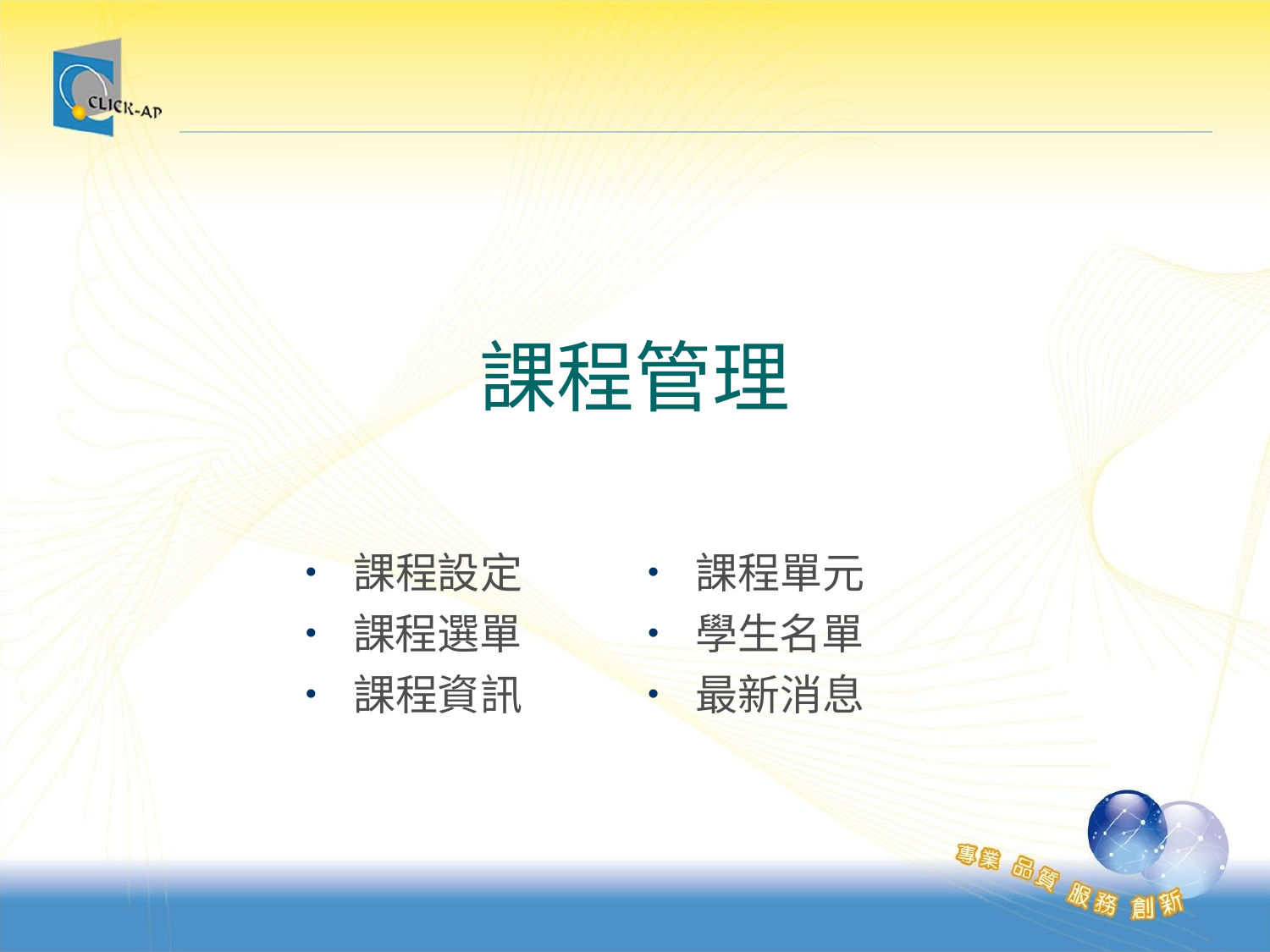

# 課程管理
課程設定
課程選單
課程資訊
課程單元
學生名單
最新消息